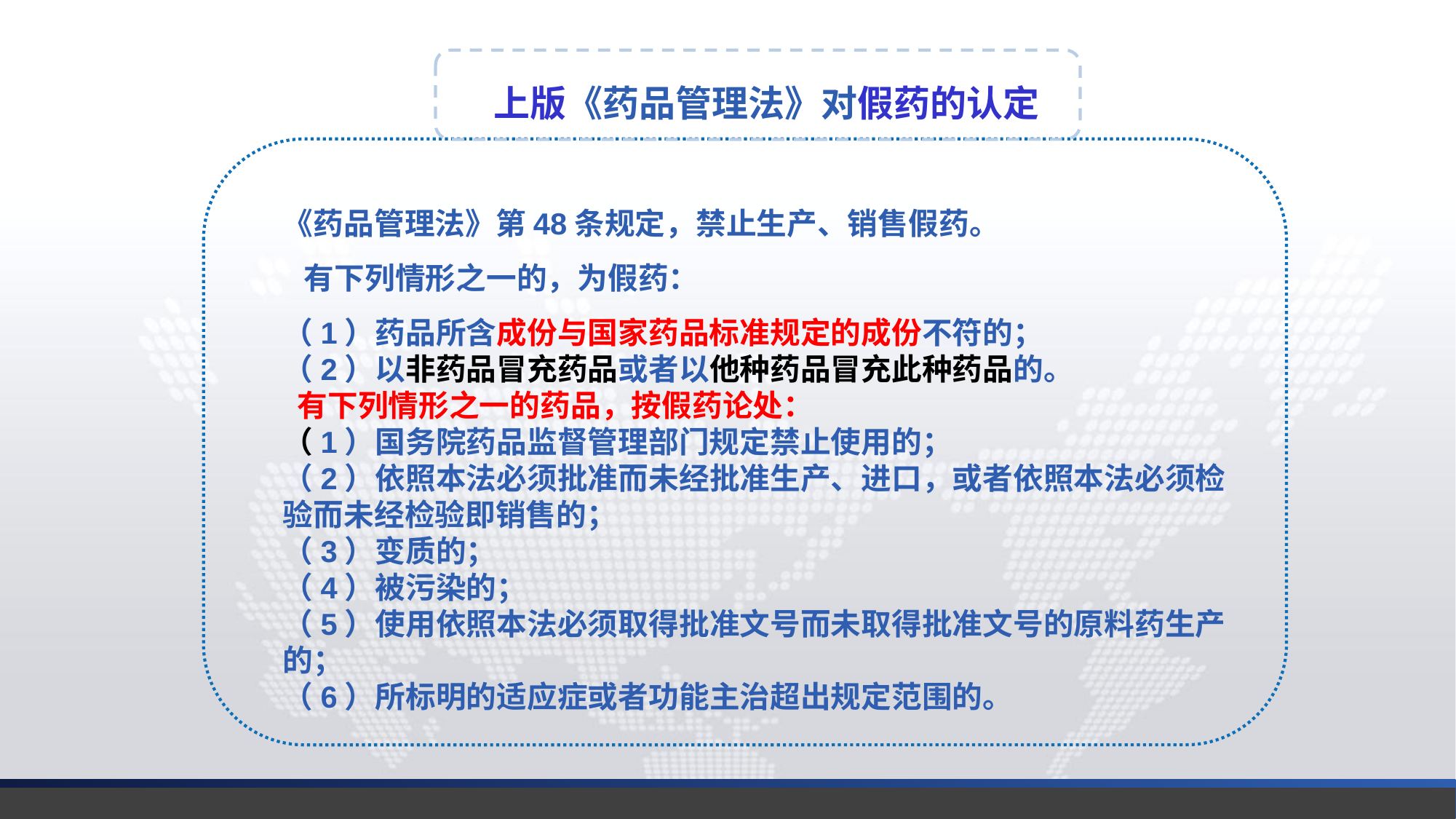

上版《药品管理法》对假药的认定

《药品管理法》第48条规定，禁止生产、销售假药。
  有下列情形之一的，为假药：
（1）药品所含成份与国家药品标准规定的成份不符的；
（2）以非药品冒充药品或者以他种药品冒充此种药品的。
 有下列情形之一的药品，按假药论处：
（1）国务院药品监督管理部门规定禁止使用的；
（2）依照本法必须批准而未经批准生产、进口，或者依照本法必须检验而未经检验即销售的；
（3）变质的；
（4）被污染的；
（5）使用依照本法必须取得批准文号而未取得批准文号的原料药生产的；
（6）所标明的适应症或者功能主治超出规定范围的。

延时符